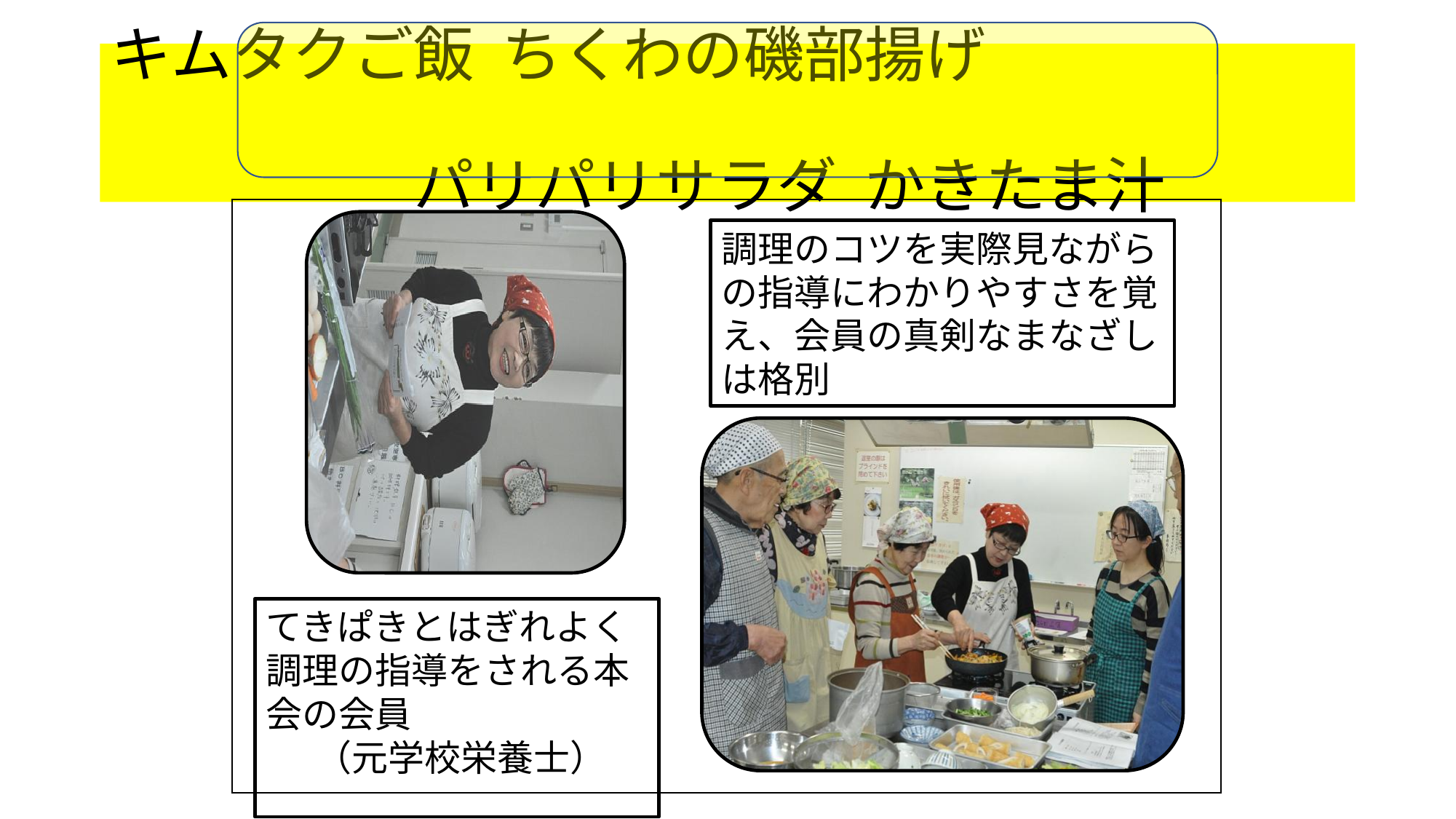

# キムタクご飯  ちくわの磯部揚げ 　　　　　　 　　　　　パリパリサラダ  かきたま汁

調理のコツを実際見ながらの指導にわかりやすさを覚え、会員の真剣なまなざしは格別

てきぱきとはぎれよく調理の指導をされる本会の会員
     （元学校栄養士）